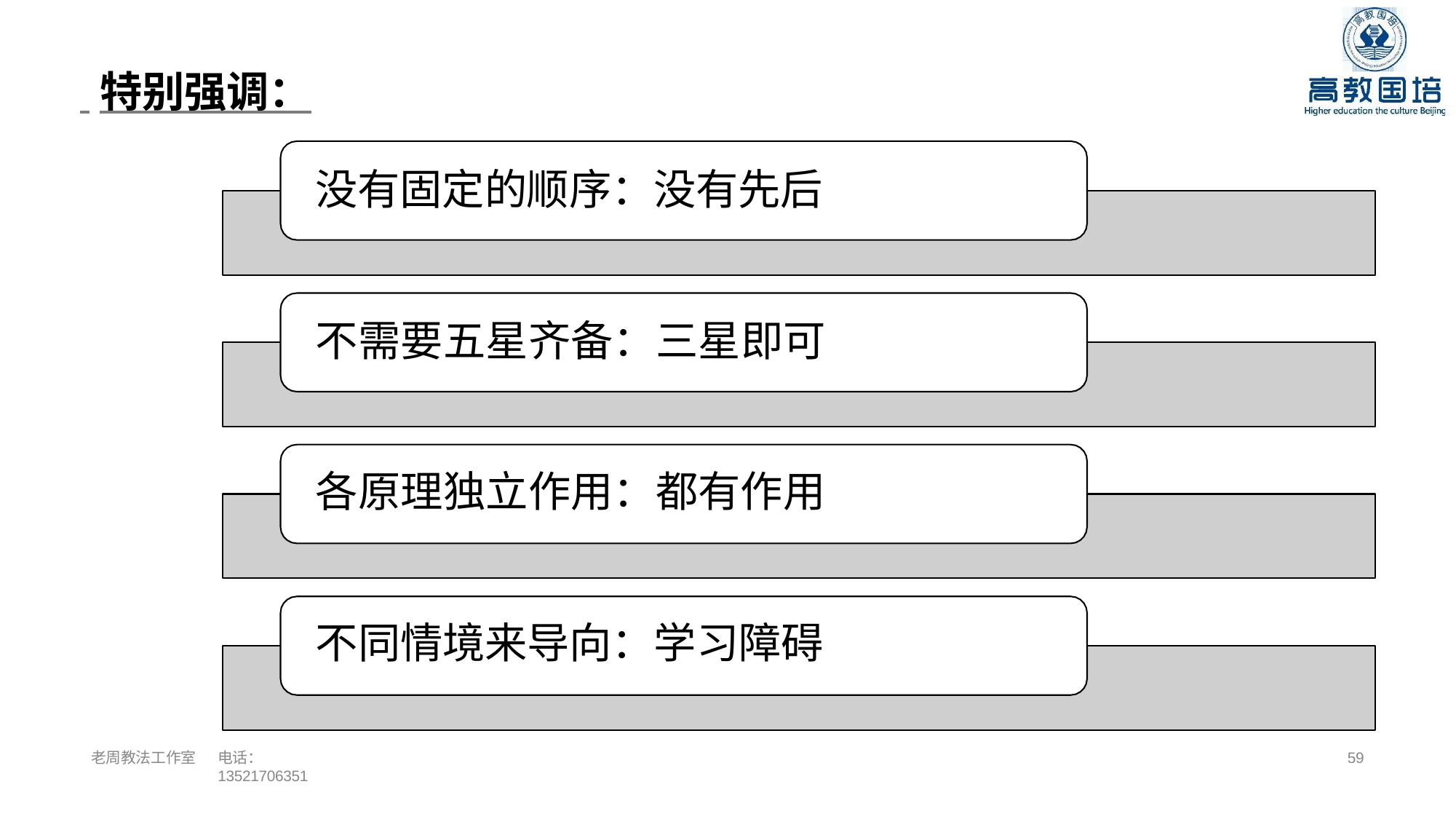

特别强调：
没有固定的顺序：没有先后
不需要五星齐备：三星即可 各原理独立作用：都有作用 不同情境来导向：学习障碍

老周教法工作室
电话：13521706351
59